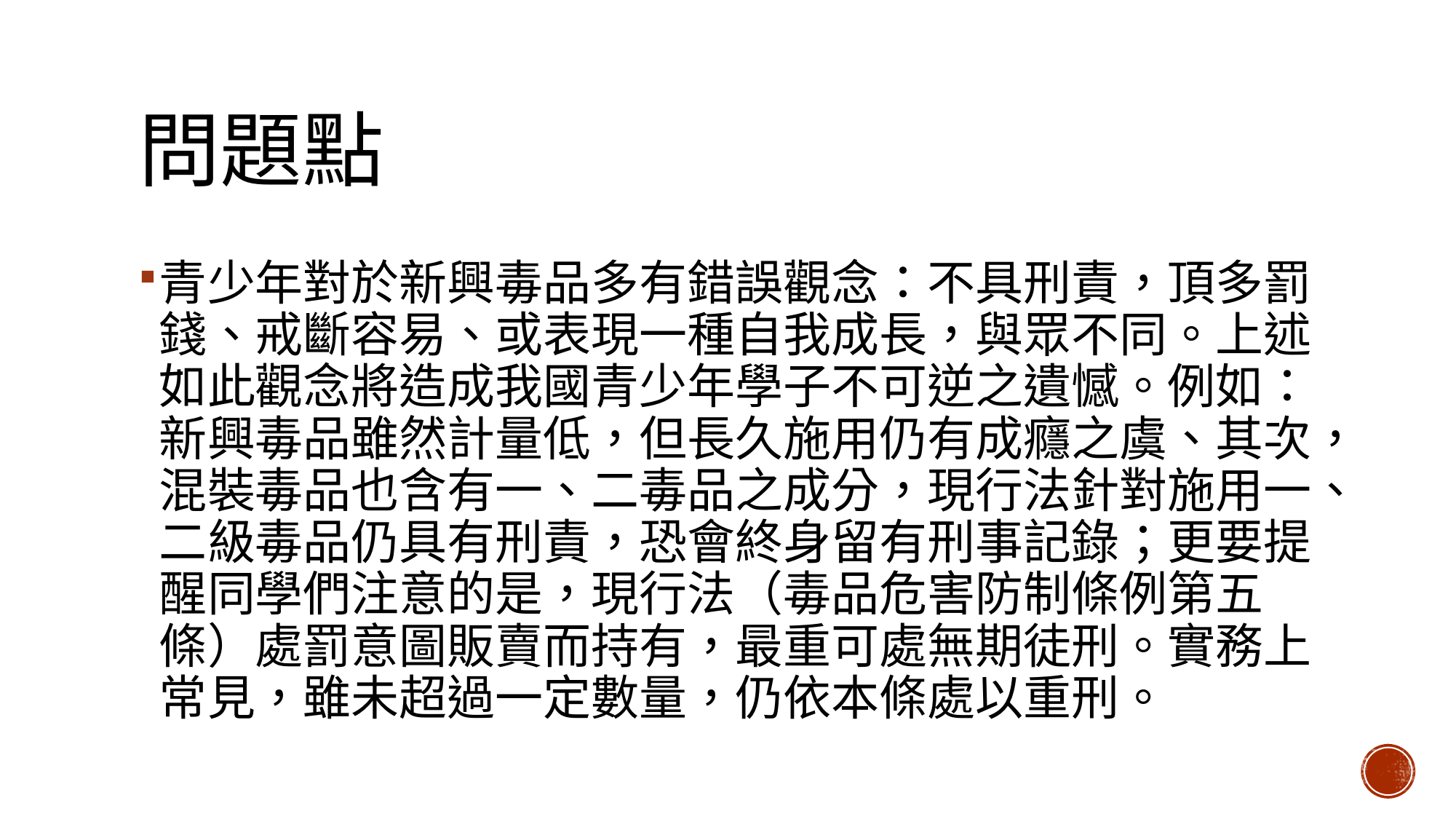

# 問題點
青少年對於新興毒品多有錯誤觀念：不具刑責，頂多罰錢、戒斷容易、或表現一種自我成長，與眾不同。上述如此觀念將造成我國青少年學子不可逆之遺憾。例如：新興毒品雖然計量低，但長久施用仍有成癮之虞、其次，混裝毒品也含有一、二毒品之成分，現行法針對施用一、二級毒品仍具有刑責，恐會終身留有刑事記錄；更要提醒同學們注意的是，現行法（毒品危害防制條例第五條）處罰意圖販賣而持有，最重可處無期徒刑。實務上常見，雖未超過一定數量，仍依本條處以重刑。